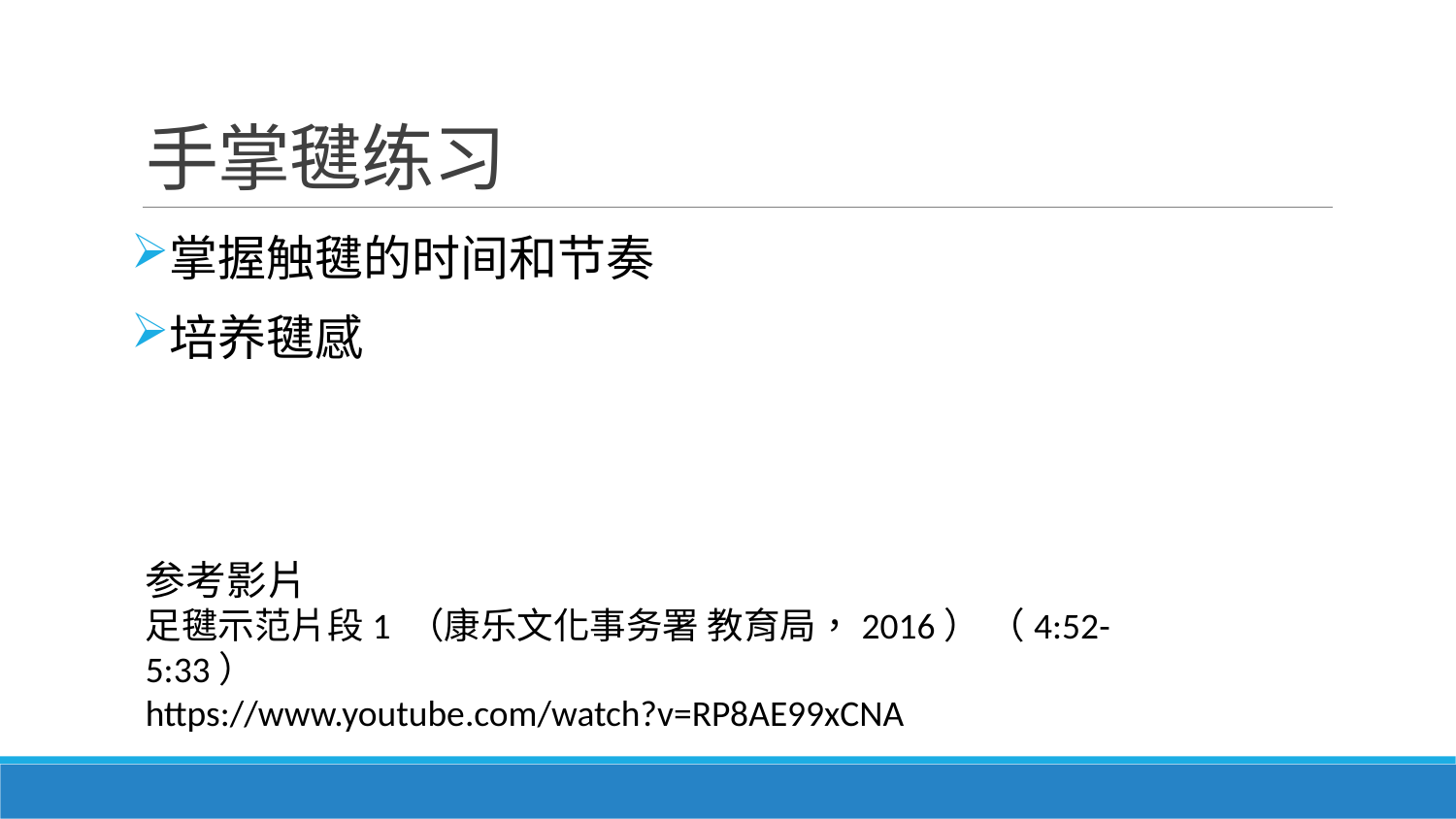

# 手掌毽练习
掌握触毽的时间和节奏
培养毽感

参考影片
足毽示范片段1 （康乐文化事务署 教育局，2016） （4:52-5:33）
https://www.youtube.com/watch?v=RP8AE99xCNA